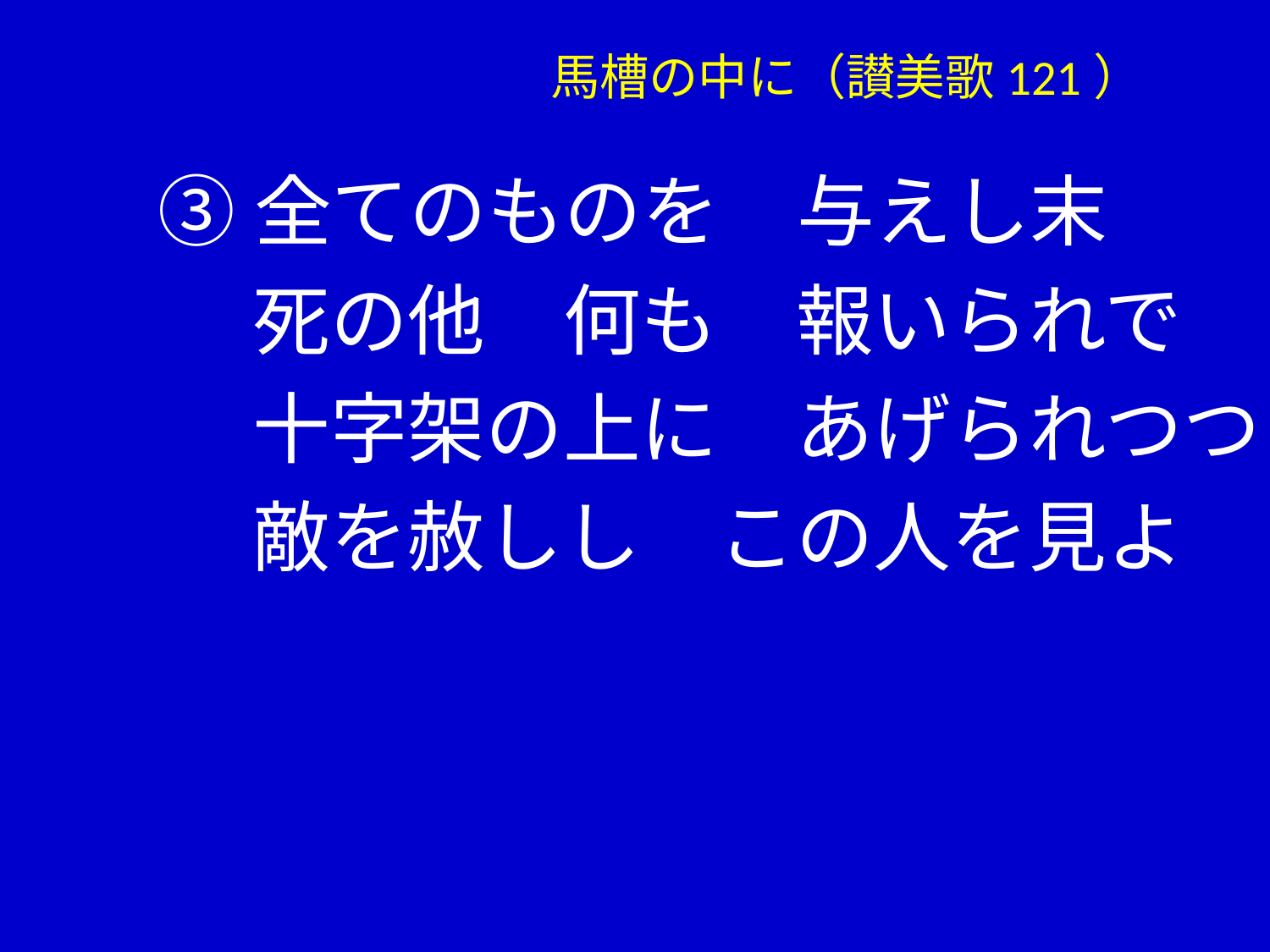

# 馬槽の中に（讃美歌121）
③全てのものを　与えし末
　 死の他　何も　報いられで
　 十字架の上に　あげられつつ
　 敵を赦しし　この人を見よ